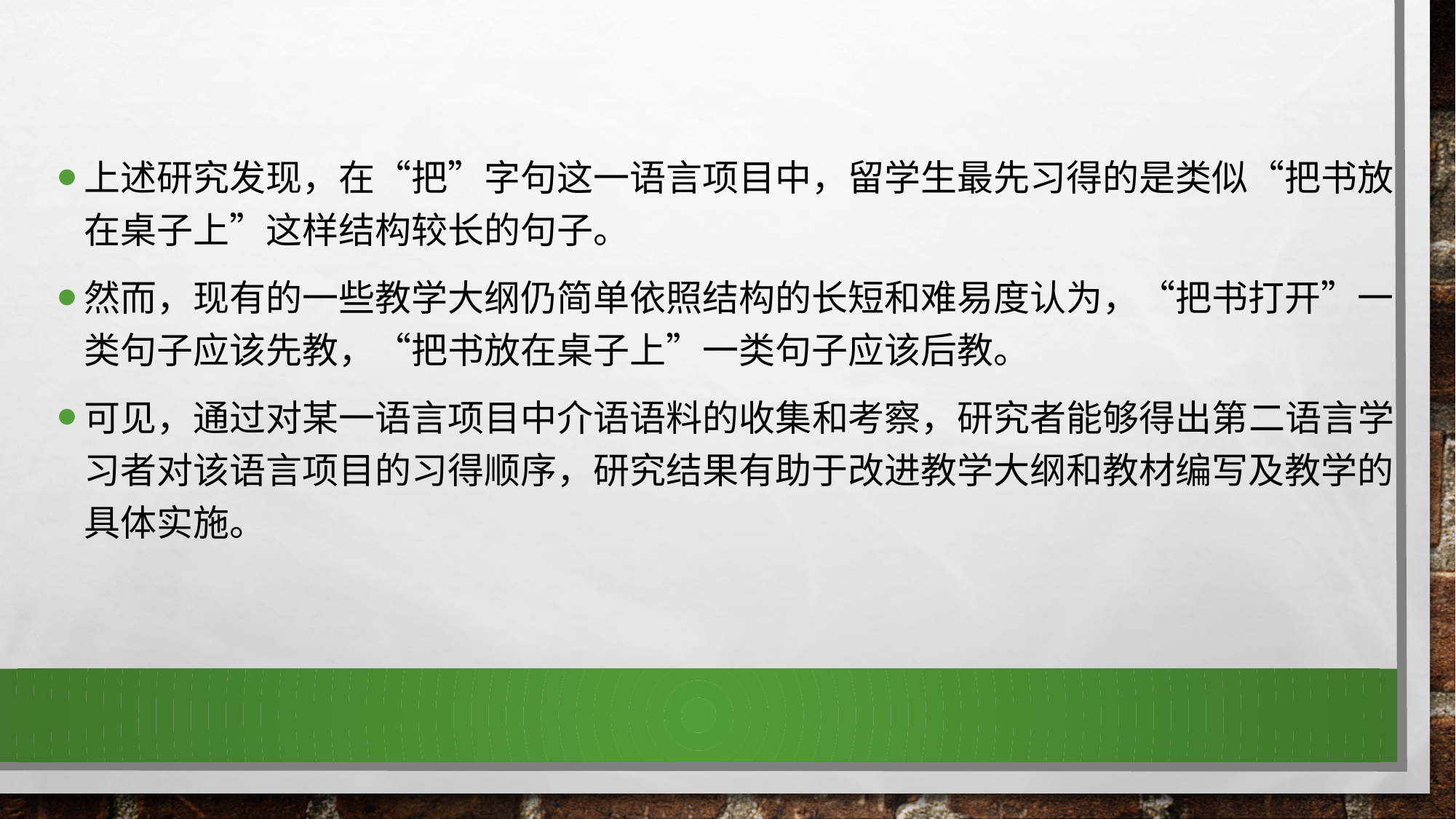

上述研究发现，在“把”字句这一语言项目中，留学生最先习得的是类似“把书放在桌子上”这样结构较长的句子。
然而，现有的一些教学大纲仍简单依照结构的长短和难易度认为，“把书打开”一类句子应该先教，“把书放在桌子上”一类句子应该后教。
可见，通过对某一语言项目中介语语料的收集和考察，研究者能够得出第二语言学习者对该语言项目的习得顺序，研究结果有助于改进教学大纲和教材编写及教学的具体实施。